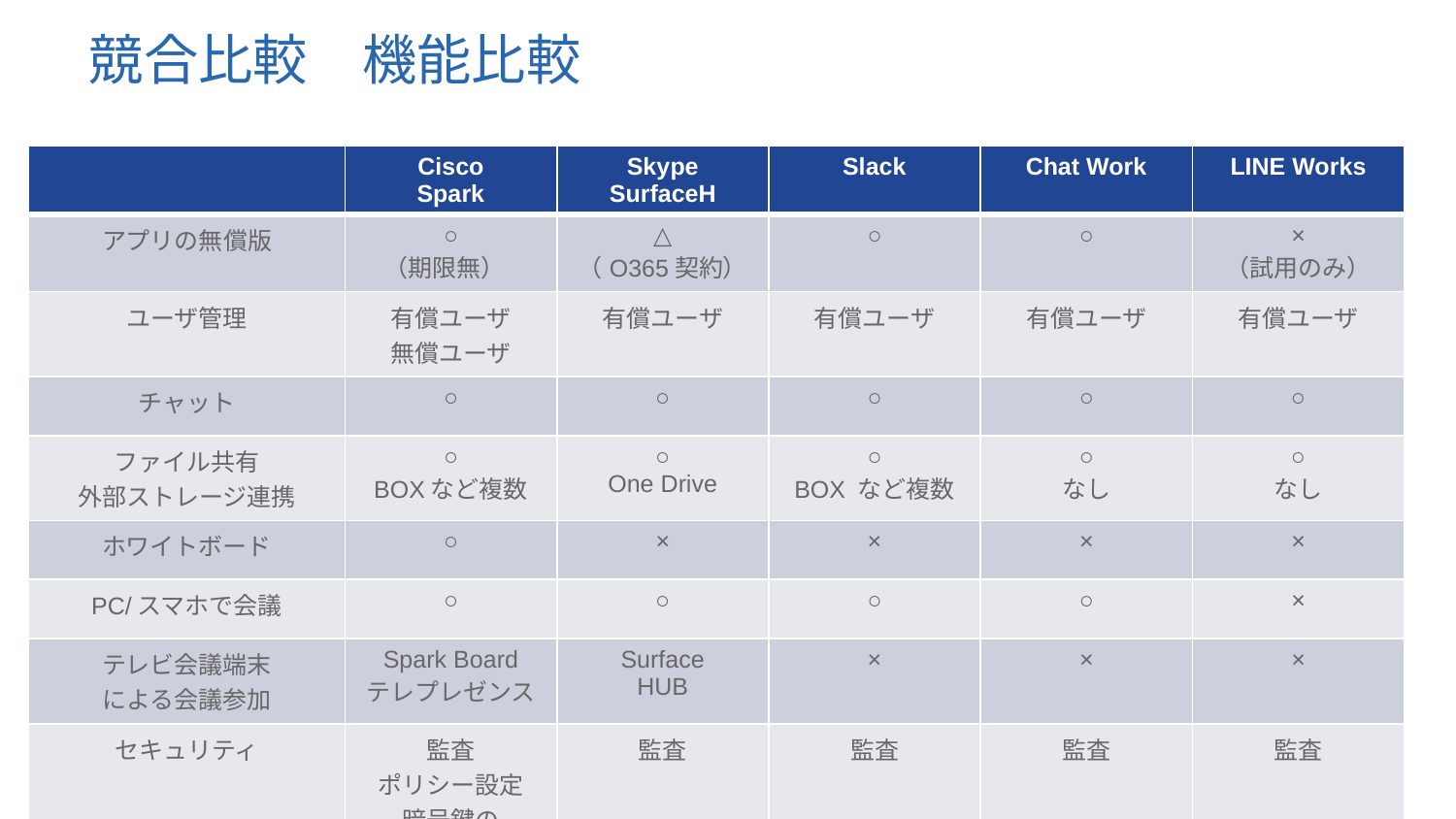

# 競合比較　機能比較
|  | Cisco Spark | Skype SurfaceH | Slack | Chat Work | LINE Works |
| --- | --- | --- | --- | --- | --- |
| アプリの無償版 | ○ 　（期限無） | △ （O365契約） | ○ | ○ | × （試用のみ） |
| ユーザ管理 | 有償ユーザ 無償ユーザ | 有償ユーザ | 有償ユーザ | 有償ユーザ | 有償ユーザ |
| チャット | ○ | ○ | ○ | ○ | ○ |
| ファイル共有 外部ストレージ連携 | ○ BOXなど複数 | ○ One Drive | ○ BOX など複数 | ○ なし | ○ なし |
| ホワイトボード | ○ | × | × | × | × |
| PC/スマホで会議 | ○ | ○ | ○ | ○ | × |
| テレビ会議端末 による会議参加 | Spark Board テレプレゼンス | Surface HUB | × | × | × |
| セキュリティ | 監査 ポリシー設定 暗号鍵の 提供 | 監査 | 監査 | 監査 | 監査 |